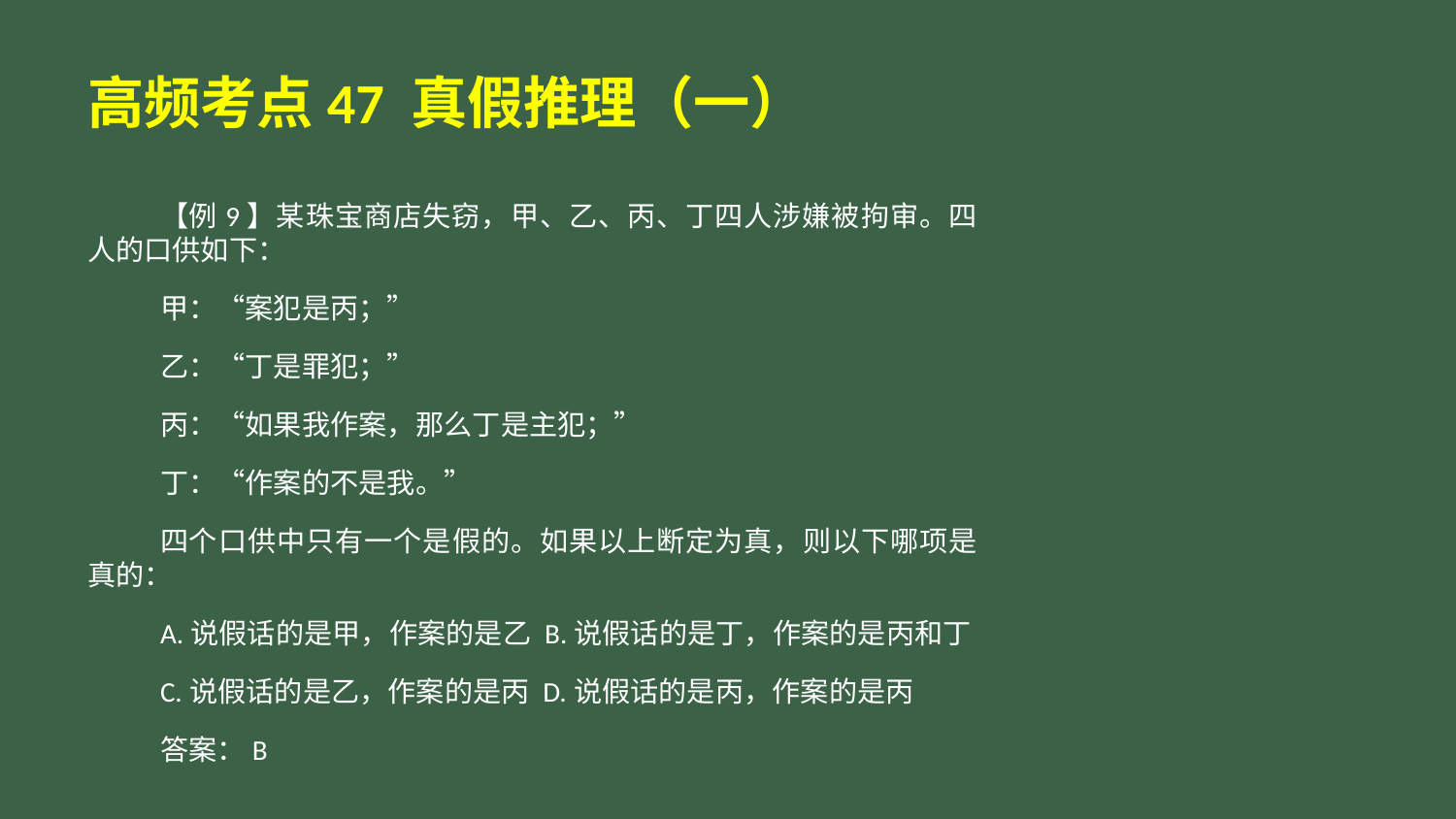

# 高频考点47 真假推理（一）
【例9】某珠宝商店失窃，甲、乙、丙、丁四人涉嫌被拘审。四人的口供如下：
甲：“案犯是丙；”
乙：“丁是罪犯；”
丙：“如果我作案，那么丁是主犯；”
丁：“作案的不是我。”
四个口供中只有一个是假的。如果以上断定为真，则以下哪项是真的：
A.说假话的是甲，作案的是乙 B.说假话的是丁，作案的是丙和丁
C.说假话的是乙，作案的是丙 D.说假话的是丙，作案的是丙
答案：B